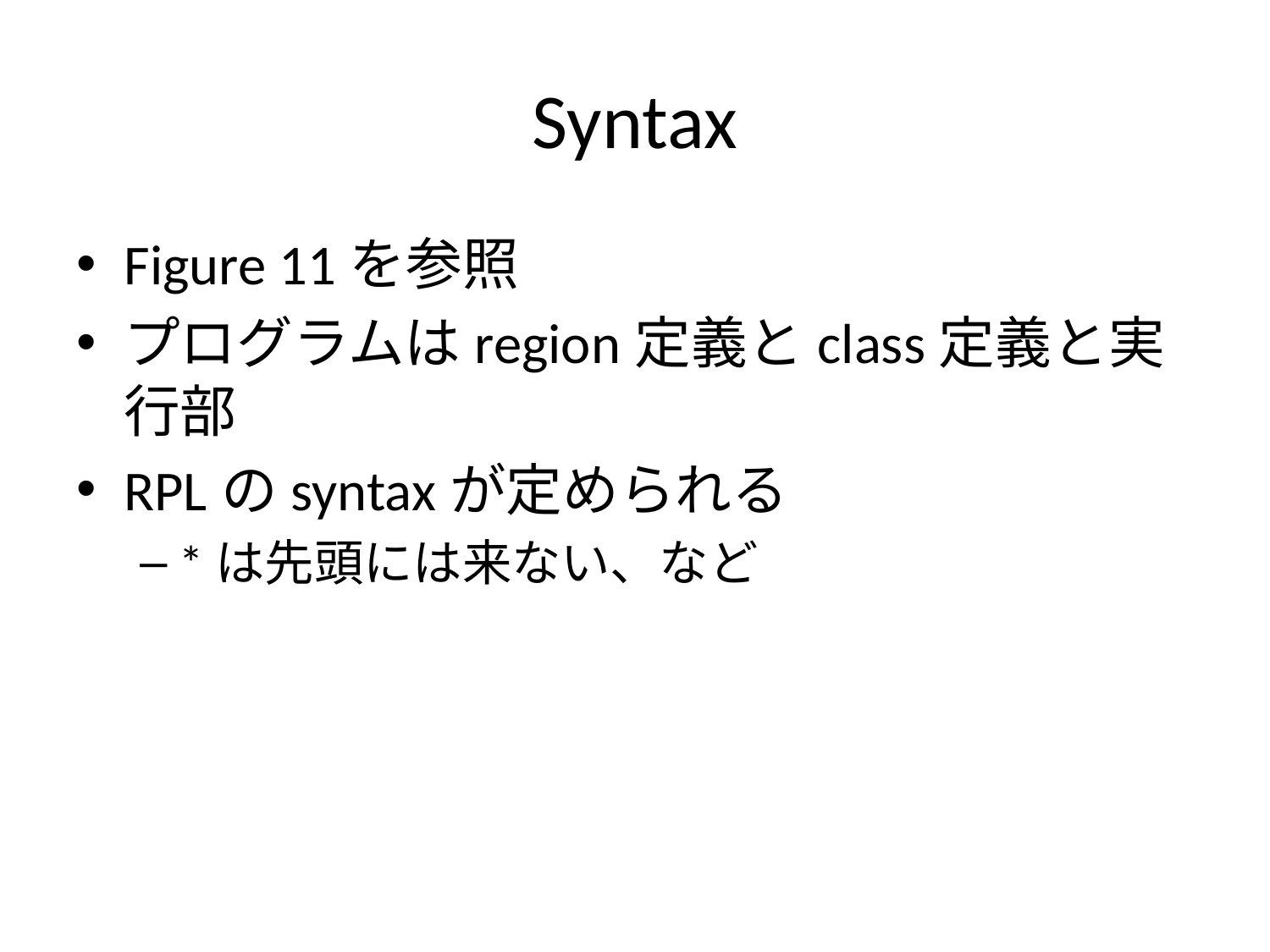

# Syntax
Figure 11を参照
プログラムはregion定義とclass定義と実行部
RPLのsyntaxが定められる
*は先頭には来ない、など